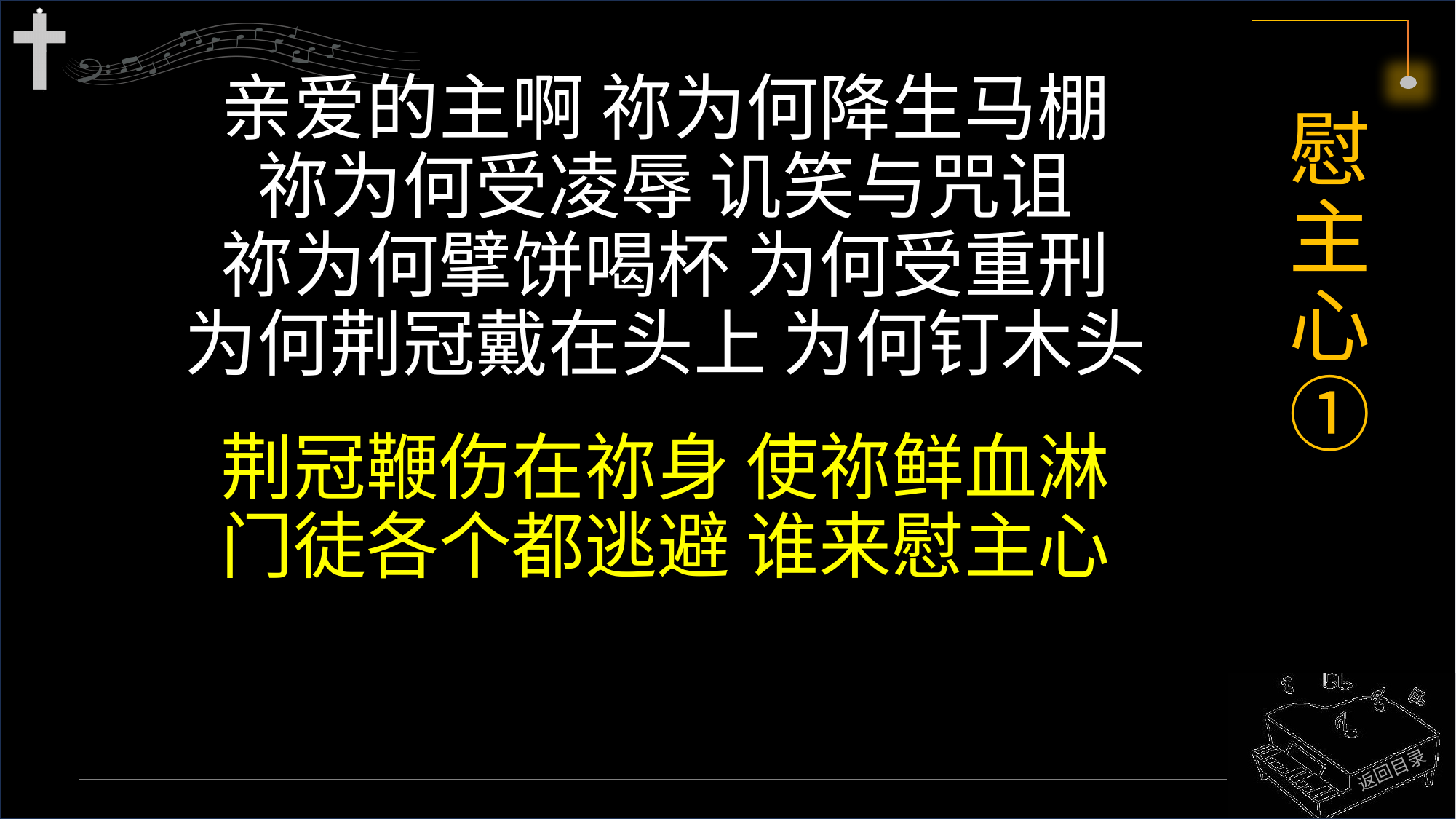

# 慰主心 ①
亲爱的主啊 祢为何降生马棚
祢为何受凌辱 讥笑与咒诅
祢为何擘饼喝杯 为何受重刑
为何荆冠戴在头上 为何钉木头
荆冠鞭伤在祢身 使祢鲜血淋
门徒各个都逃避 谁来慰主心